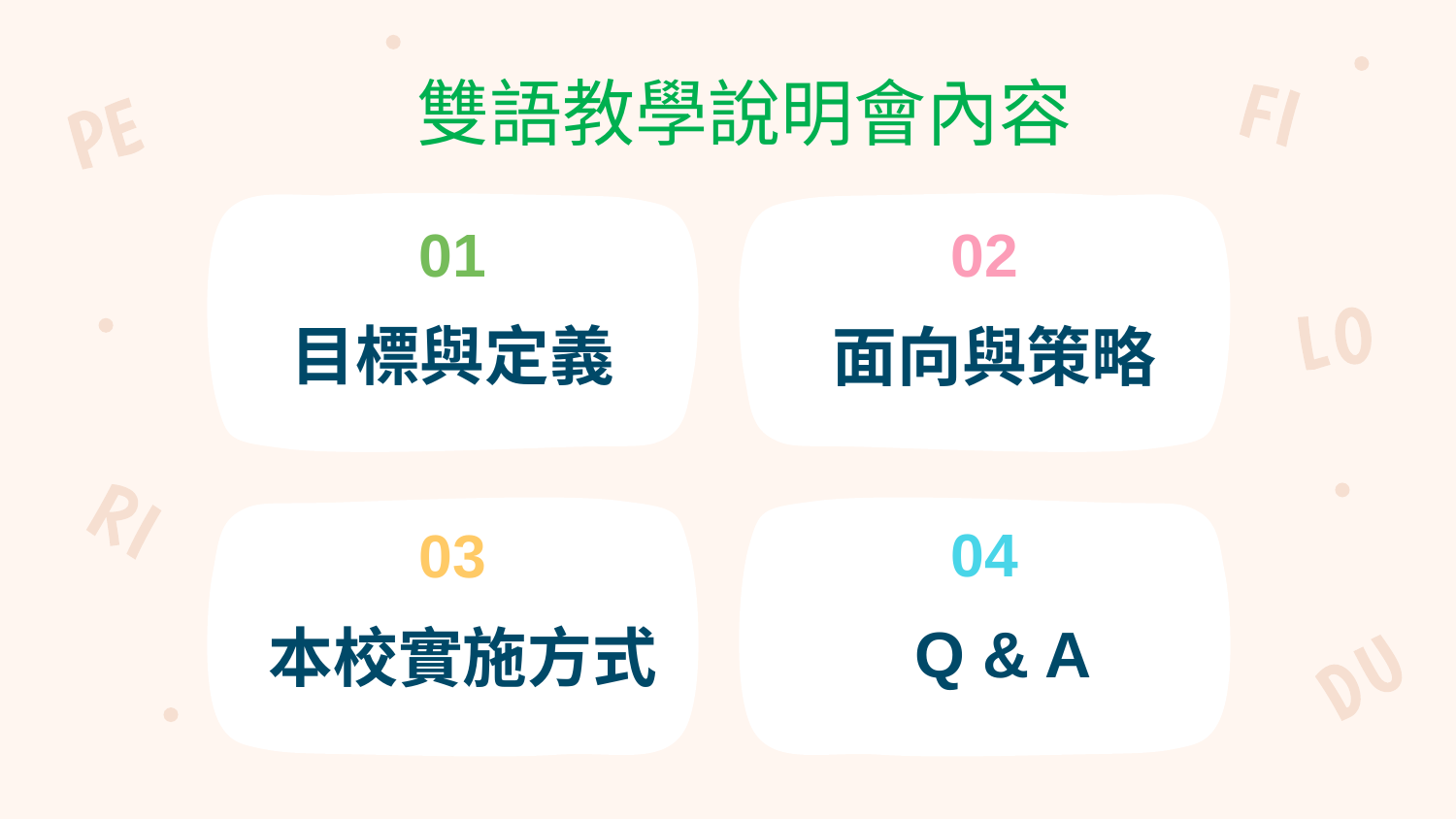

雙語教學說明會內容
01
02
# 目標與定義
面向與策略
04
03
Q & A
本校實施方式